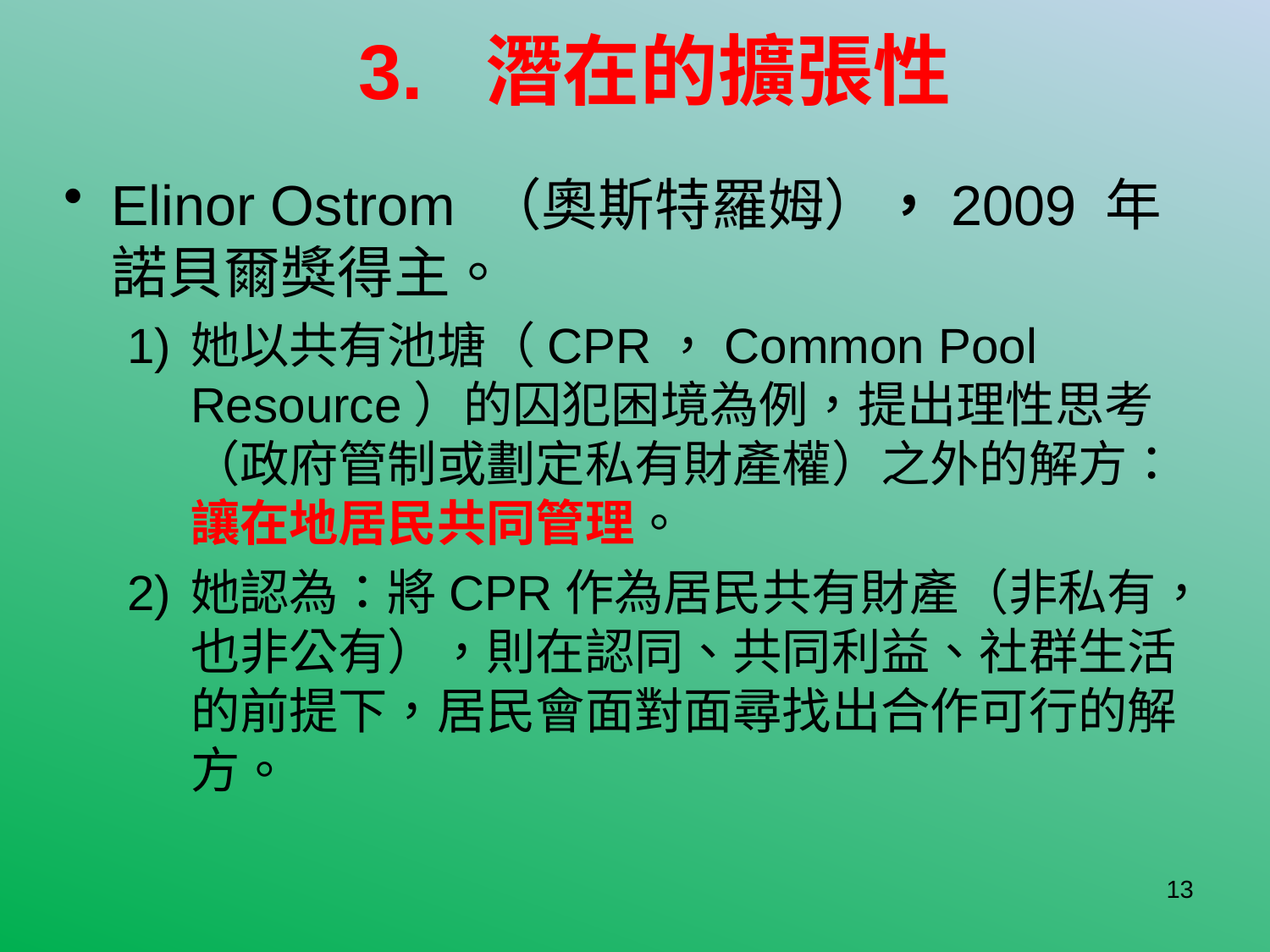

# 3.  潛在的擴張性
Elinor Ostrom （奧斯特羅姆），2009 年諾貝爾獎得主。
她以共有池塘（CPR，Common Pool Resource）的囚犯困境為例，提出理性思考（政府管制或劃定私有財產權）之外的解方：讓在地居民共同管理。
她認為：將CPR作為居民共有財產（非私有，也非公有），則在認同、共同利益、社群生活的前提下，居民會面對面尋找出合作可行的解方。
13